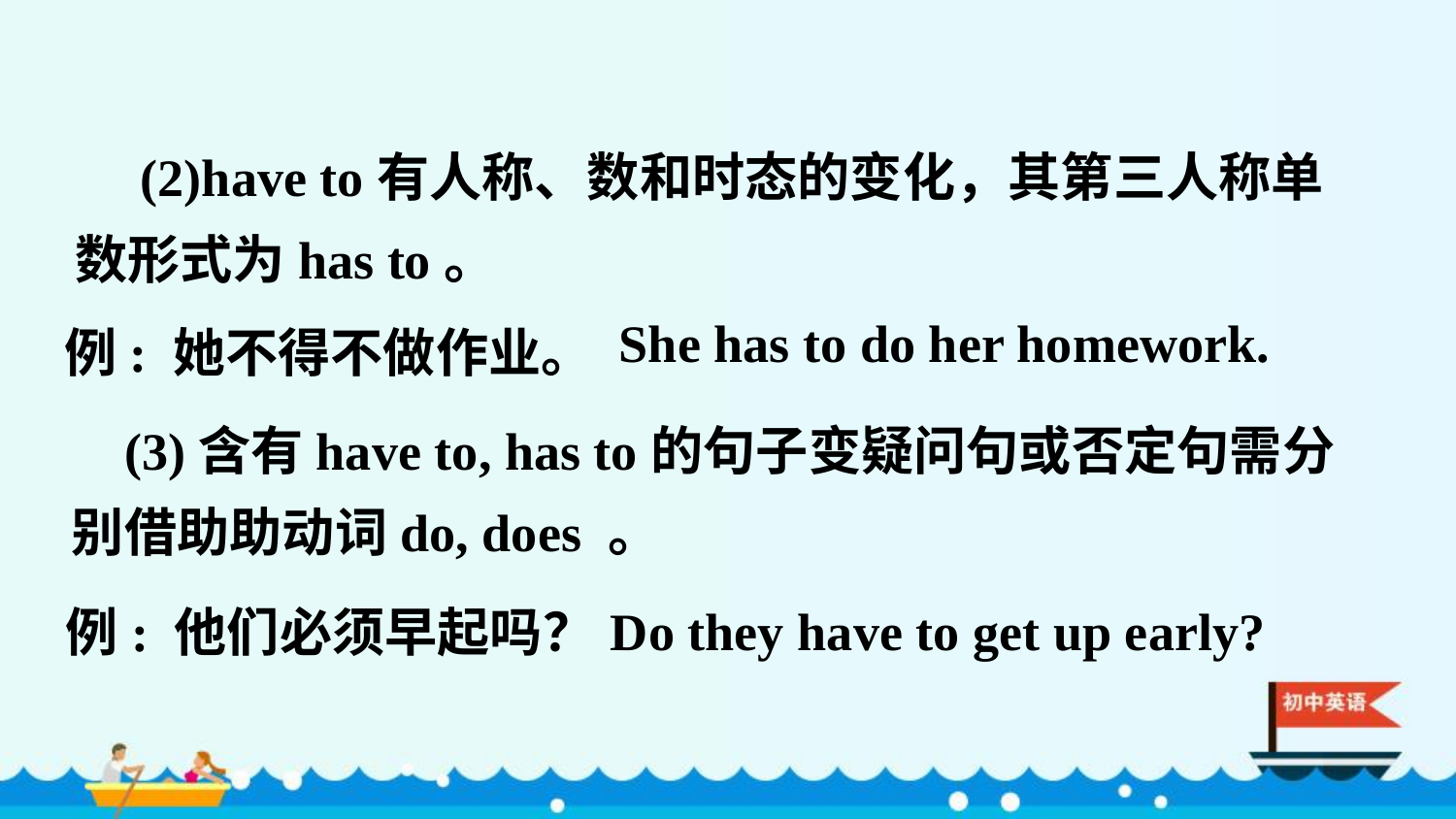

(2)have to有人称、数和时态的变化，其第三人称单数形式为has to。
例: 她不得不做作业。
She has to do her homework.
    (3)含有have to, has to的句子变疑问句或否定句需分别借助助动词do, does 。
Do they have to get up early?
例: 他们必须早起吗？